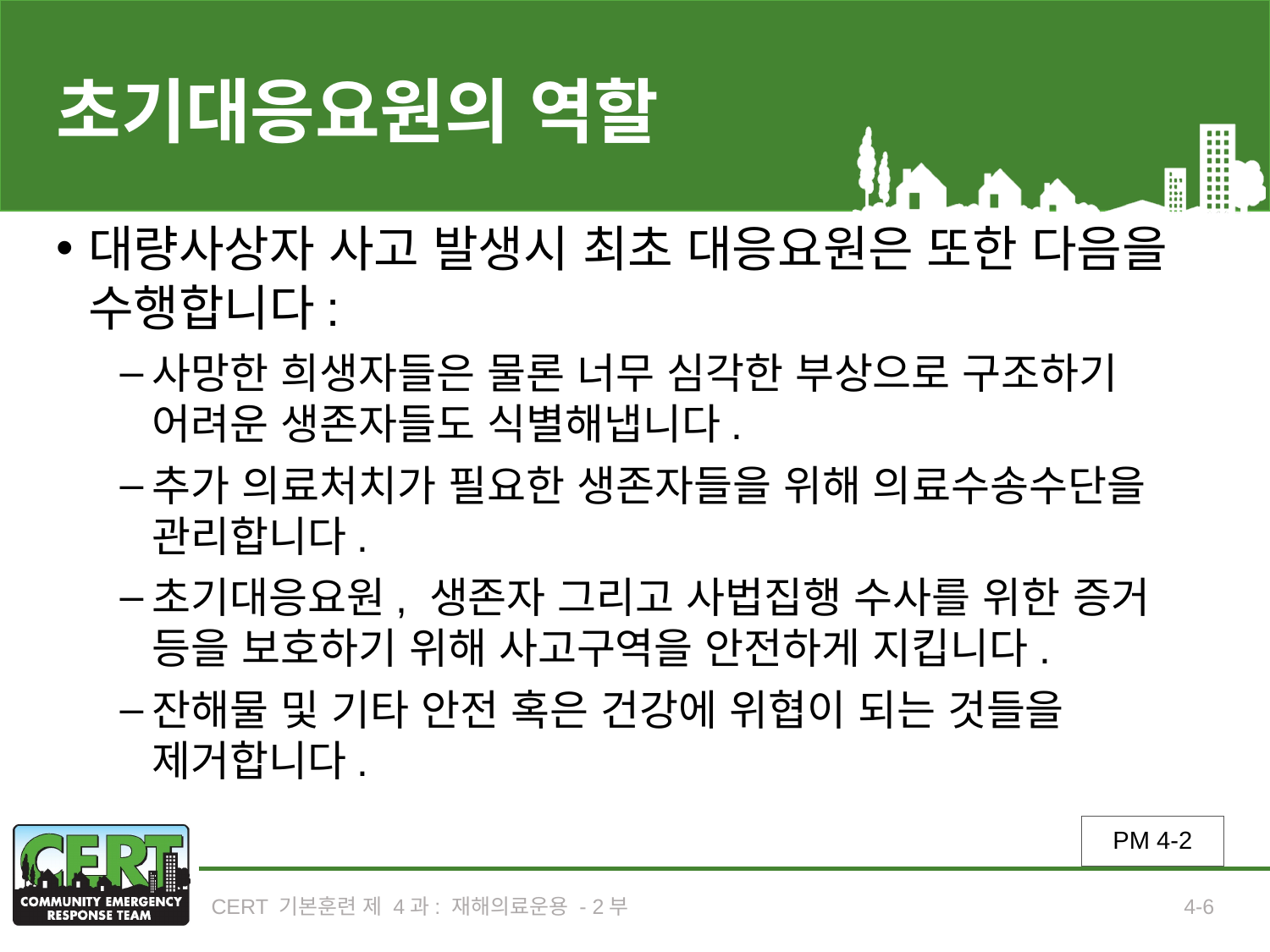

# 초기대응요원의 역할
대량사상자 사고 발생시 최초 대응요원은 또한 다음을 수행합니다:
사망한 희생자들은 물론 너무 심각한 부상으로 구조하기 어려운 생존자들도 식별해냅니다.
추가 의료처치가 필요한 생존자들을 위해 의료수송수단을 관리합니다.
초기대응요원, 생존자 그리고 사법집행 수사를 위한 증거 등을 보호하기 위해 사고구역을 안전하게 지킵니다.
잔해물 및 기타 안전 혹은 건강에 위협이 되는 것들을 제거합니다.

PM 4-2
CERT 기본훈련 제 4과: 재해의료운용 - 2부
4-6